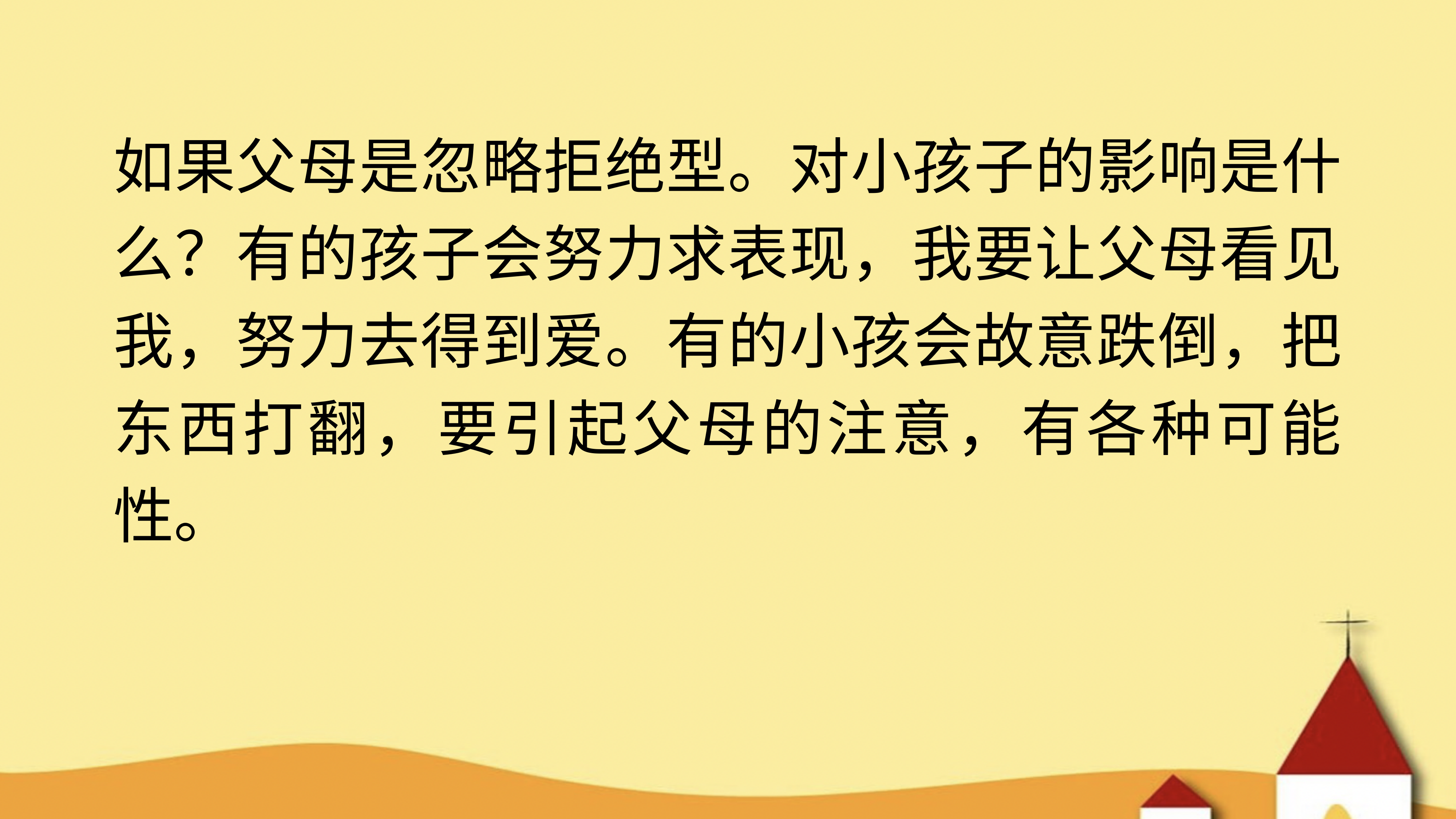

#
如果父母是忽略拒绝型。对小孩子的影响是什么？有的孩子会努力求表现，我要让父母看见我，努力去得到爱。有的小孩会故意跌倒，把东西打翻，要引起父母的注意，有各种可能性。